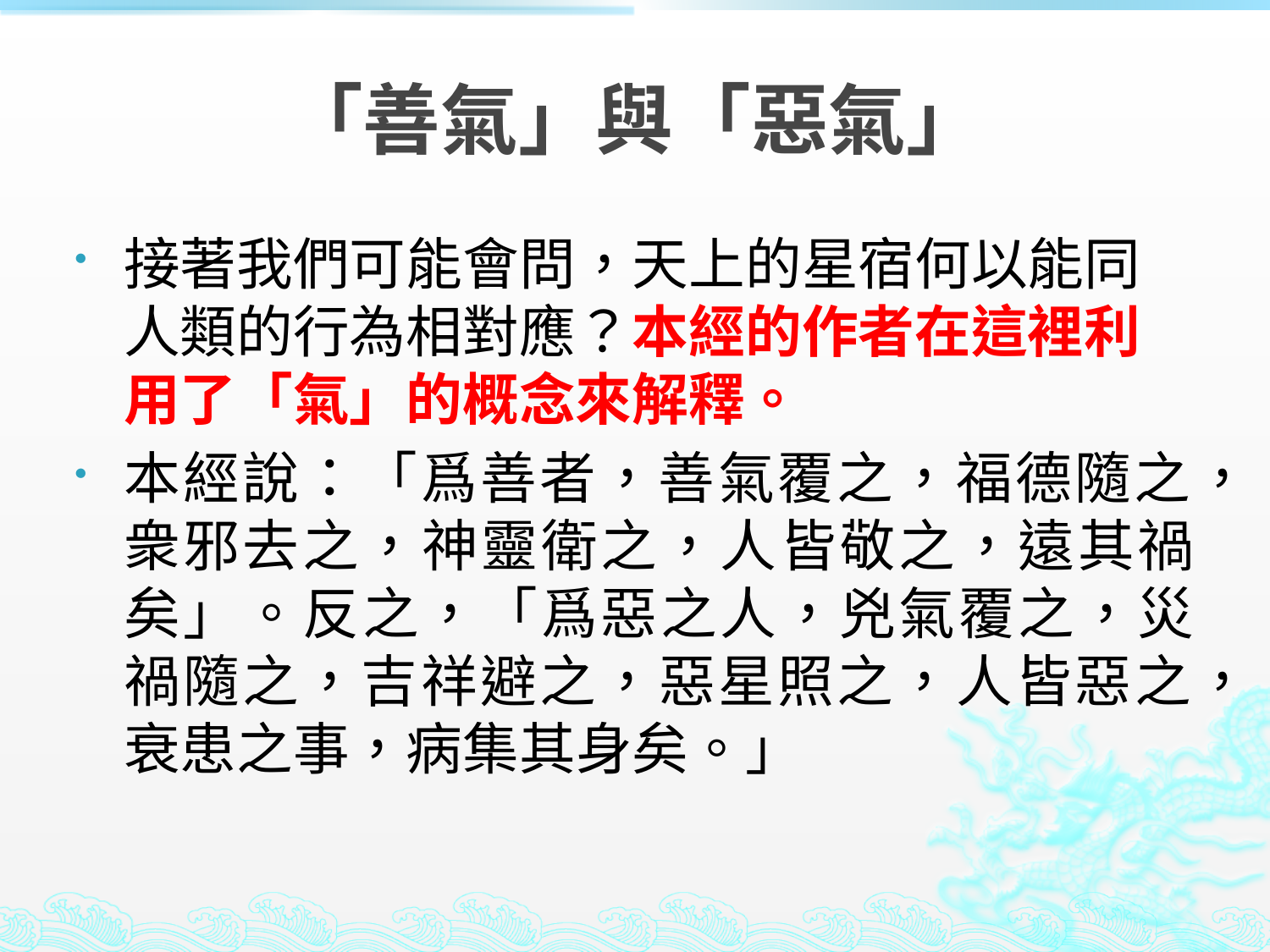

# 「善氣」與「惡氣」
接著我們可能會問，天上的星宿何以能同人類的行為相對應？本經的作者在這裡利用了「氣」的概念來解釋。
本經說：「爲善者，善氣覆之，福德隨之，衆邪去之，神靈衛之，人皆敬之，遠其禍矣」。反之，「爲惡之人，兇氣覆之，災禍隨之，吉祥避之，惡星照之，人皆惡之，衰患之事，病集其身矣。」